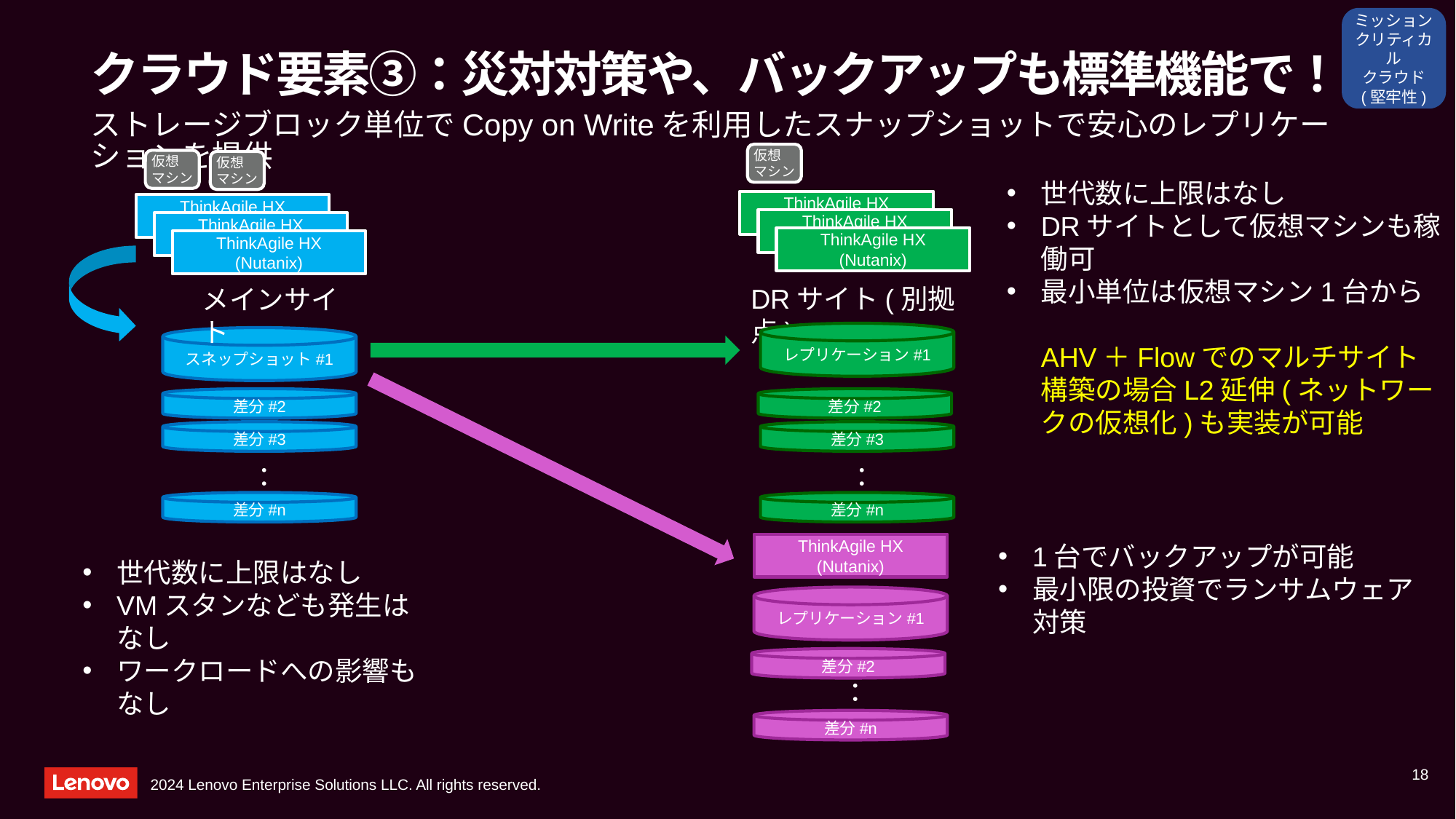

ミッション
クリティカル
クラウド
(堅牢性)
# クラウド要素③：災対対策や、バックアップも標準機能で！
ストレージブロック単位でCopy on Writeを利用したスナップショットで安心のレプリケーションを提供
仮想
マシン
仮想
マシン
仮想
マシン
世代数に上限はなし
DRサイトとして仮想マシンも稼働可
最小単位は仮想マシン1台から
AHV＋Flowでのマルチサイト構築の場合L2延伸(ネットワークの仮想化)も実装が可能

ThinkAgile HX
(Nutanix)
ThinkAgile HX
(Nutanix)
ThinkAgile HX
(Nutanix)
ThinkAgile HX
(Nutanix)
ThinkAgile HX
(Nutanix)
ThinkAgile HX
(Nutanix)

DRサイト(別拠点)
メインサイト
レプリケーション#1
スネップショット#1

差分#2
差分#2
差分#3
差分#3

：
：
差分#n
差分#n
1台でバックアップが可能
最小限の投資でランサムウェア対策

ThinkAgile HX
(Nutanix)
世代数に上限はなし
VMスタンなども発生はなし
ワークロードへの影響もなし
レプリケーション#1
差分#2
：
差分#n
18